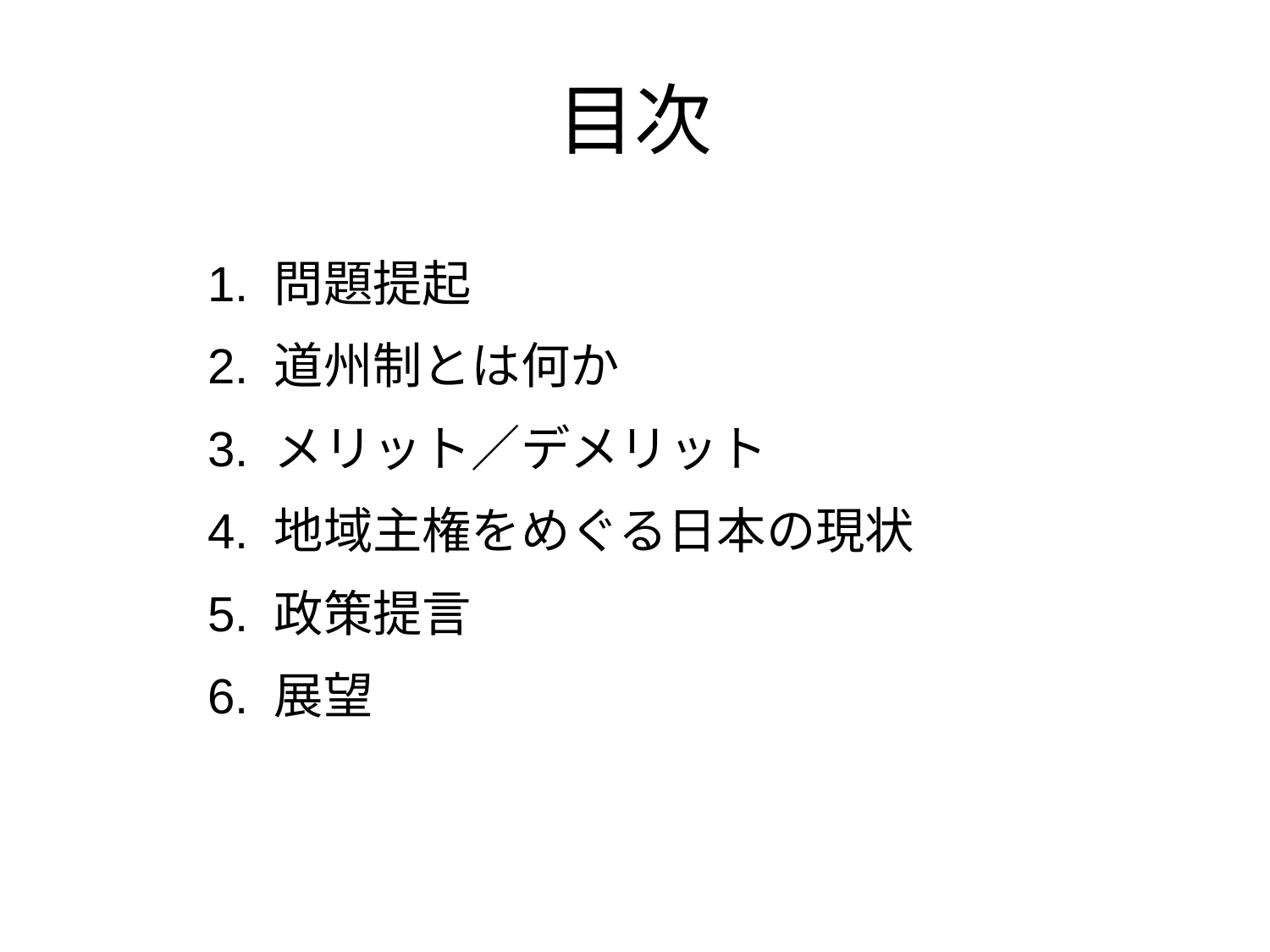

# 目次
1. 問題提起

2. 道州制とは何か

3. メリット／デメリット

4. 地域主権をめぐる日本の現状

5. 政策提言

6. 展望